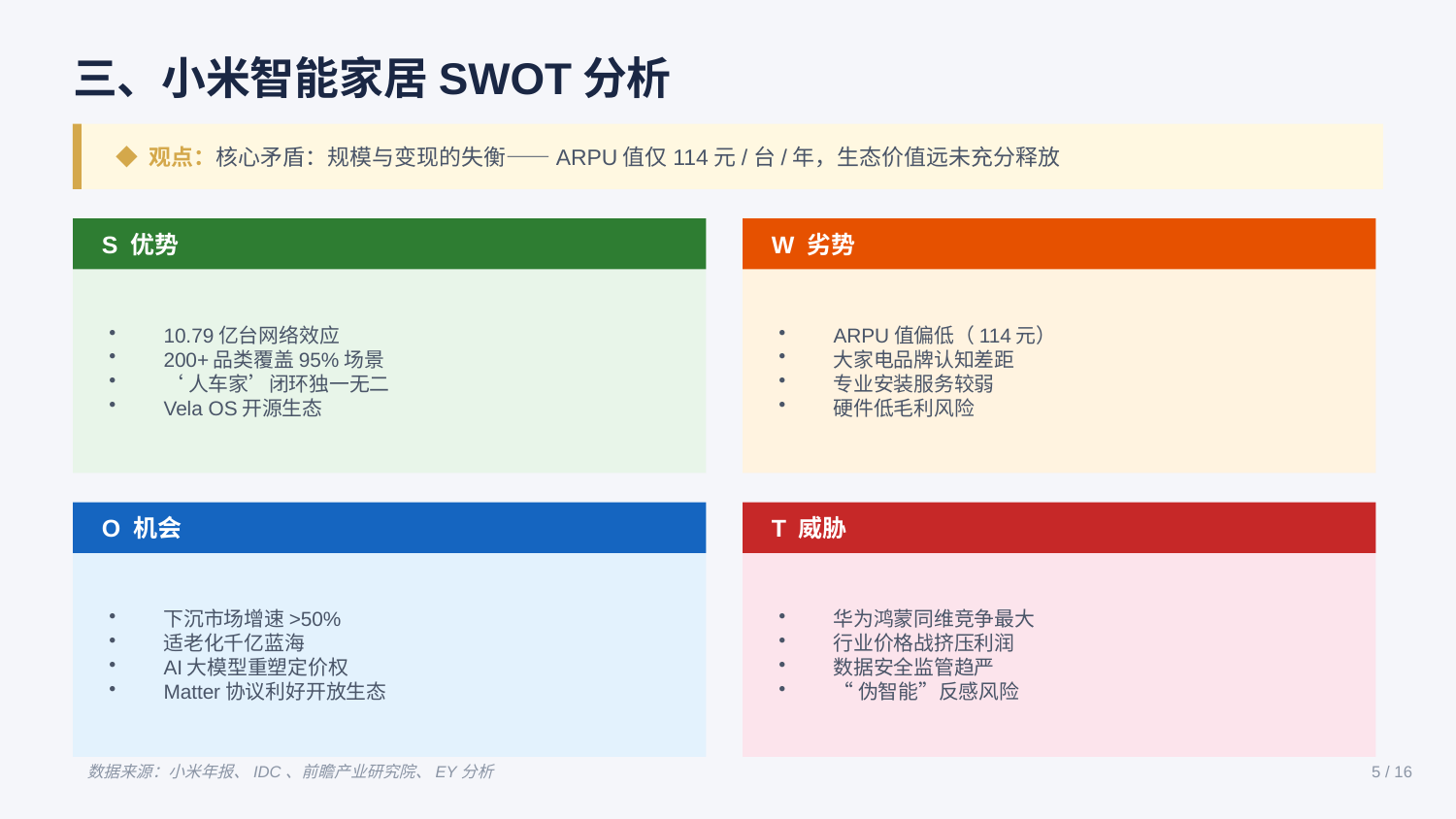

三、小米智能家居SWOT分析

◆ 观点：核心矛盾：规模与变现的失衡——ARPU值仅114元/台/年，生态价值远未充分释放

S 优势

W 劣势
10.79亿台网络效应
200+品类覆盖95%场景
‘人车家’闭环独一无二
Vela OS开源生态
ARPU值偏低（114元）
大家电品牌认知差距
专业安装服务较弱
硬件低毛利风险

O 机会

T 威胁
下沉市场增速>50%
适老化千亿蓝海
AI大模型重塑定价权
Matter协议利好开放生态
华为鸿蒙同维竞争最大
行业价格战挤压利润
数据安全监管趋严
“伪智能”反感风险
数据来源：小米年报、IDC、前瞻产业研究院、EY分析
5 / 16